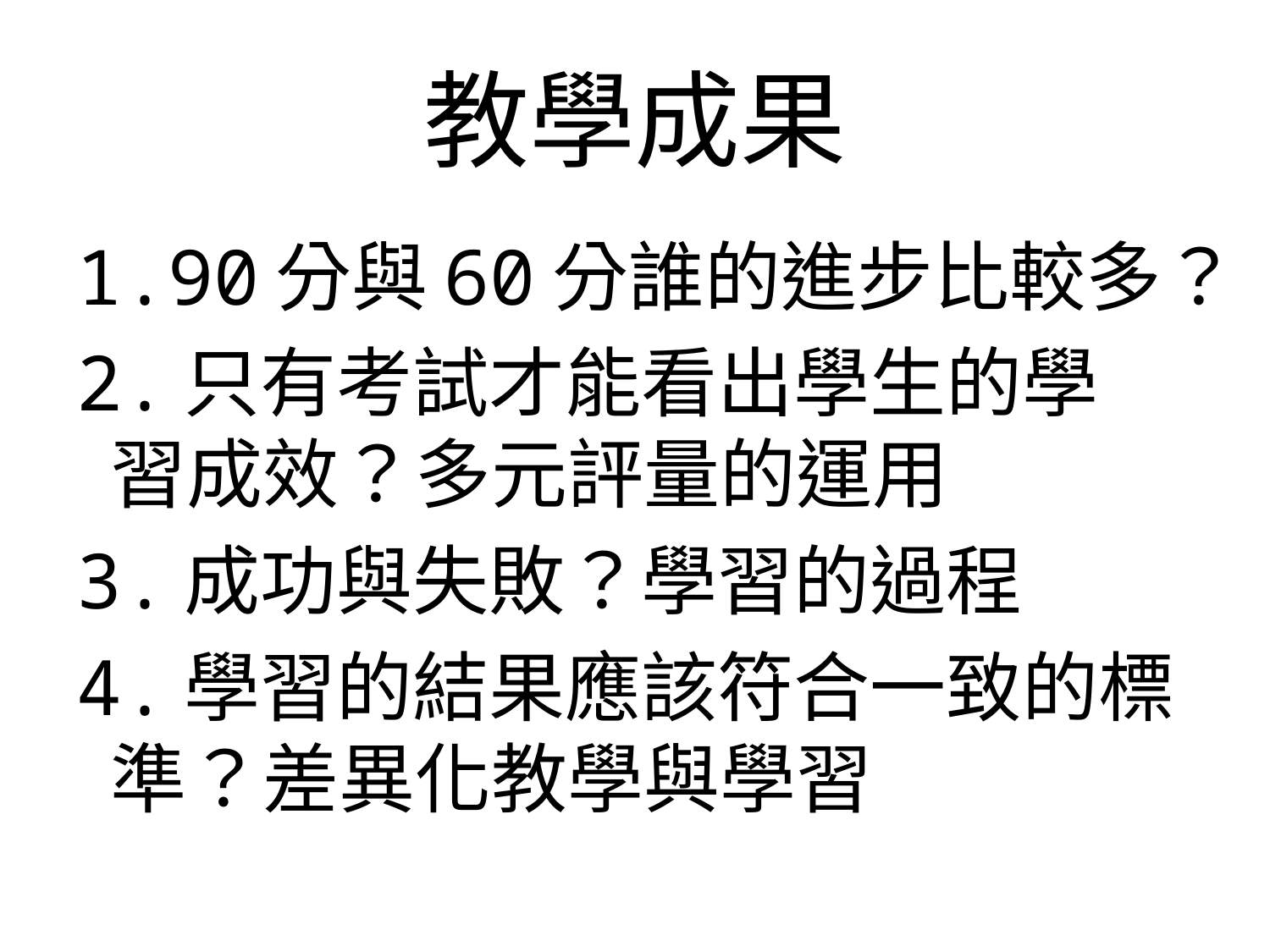

# 教學成果
1.90分與60分誰的進步比較多？
2.只有考試才能看出學生的學
  習成效？多元評量的運用
3.成功與失敗？學習的過程
4.學習的結果應該符合一致的標
  準？差異化教學與學習